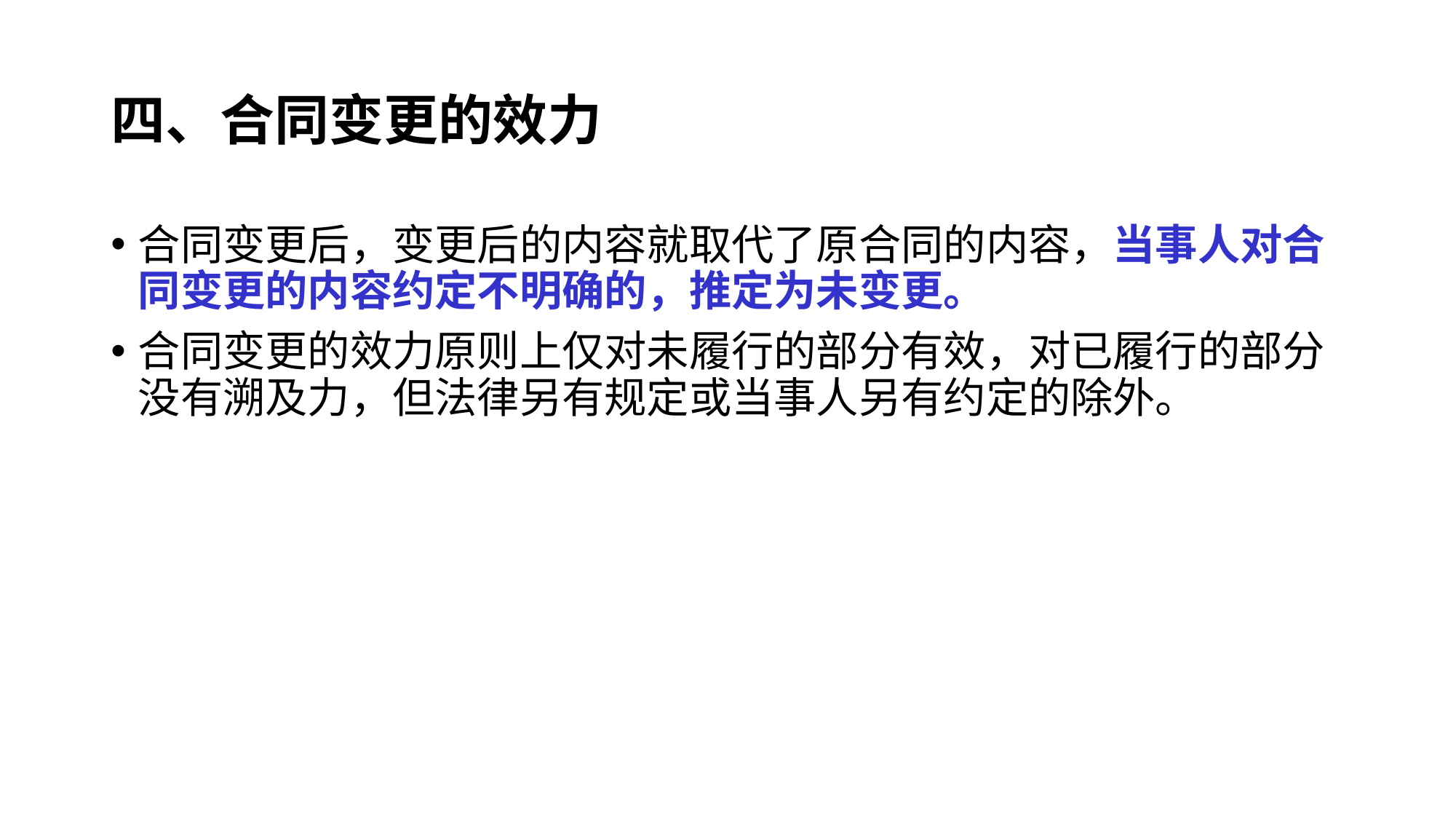

# 四、合同变更的效力
合同变更后，变更后的内容就取代了原合同的内容，当事人对合同变更的内容约定不明确的，推定为未变更。
合同变更的效力原则上仅对未履行的部分有效，对已履行的部分没有溯及力，但法律另有规定或当事人另有约定的除外。